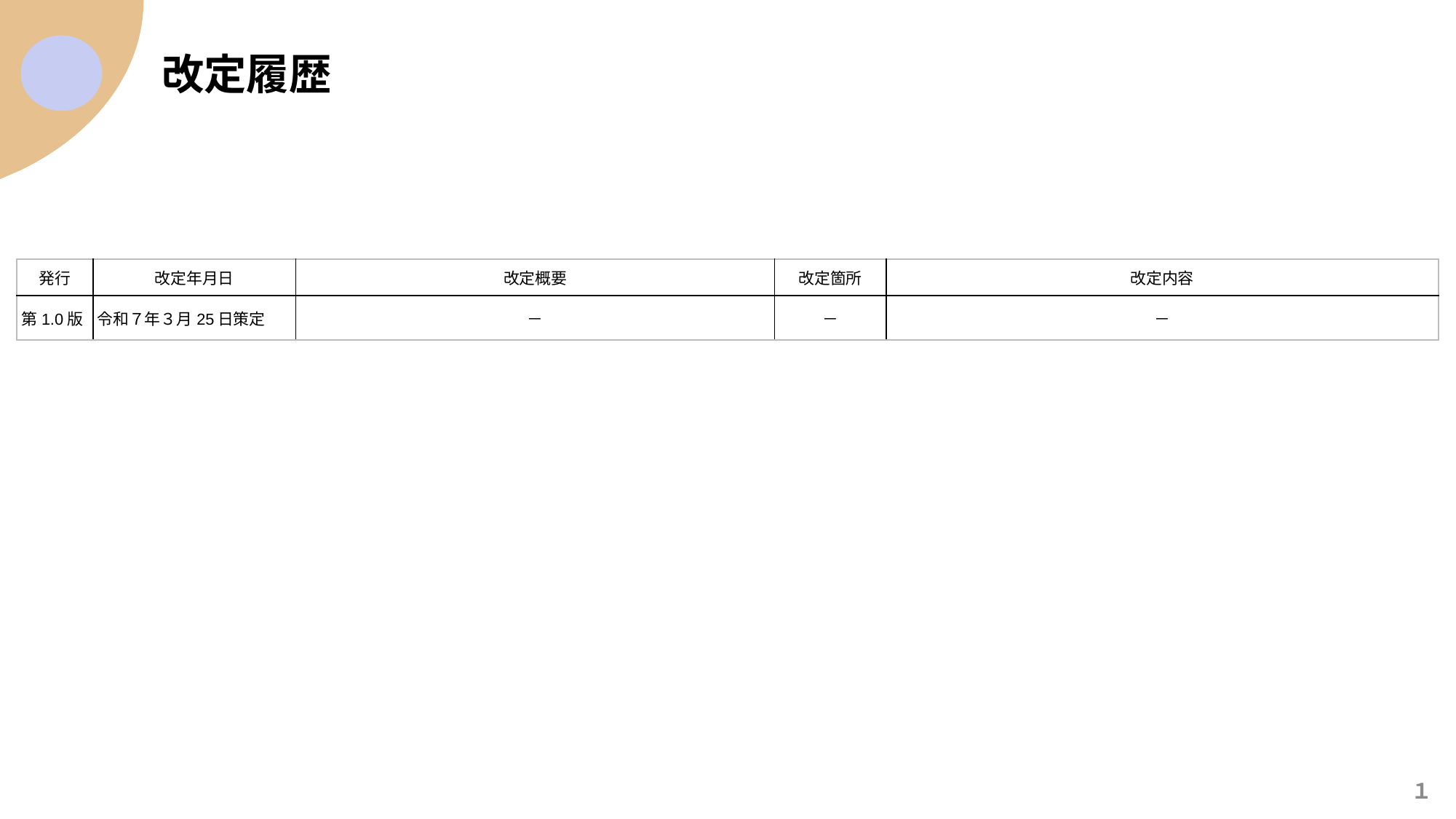

改定履歴
| 発行 | 改定年月日 | 改定概要 | 改定箇所 | 改定内容 |
| --- | --- | --- | --- | --- |
| 第1.0版 | 令和７年３月25日策定 | － | － | － |
１